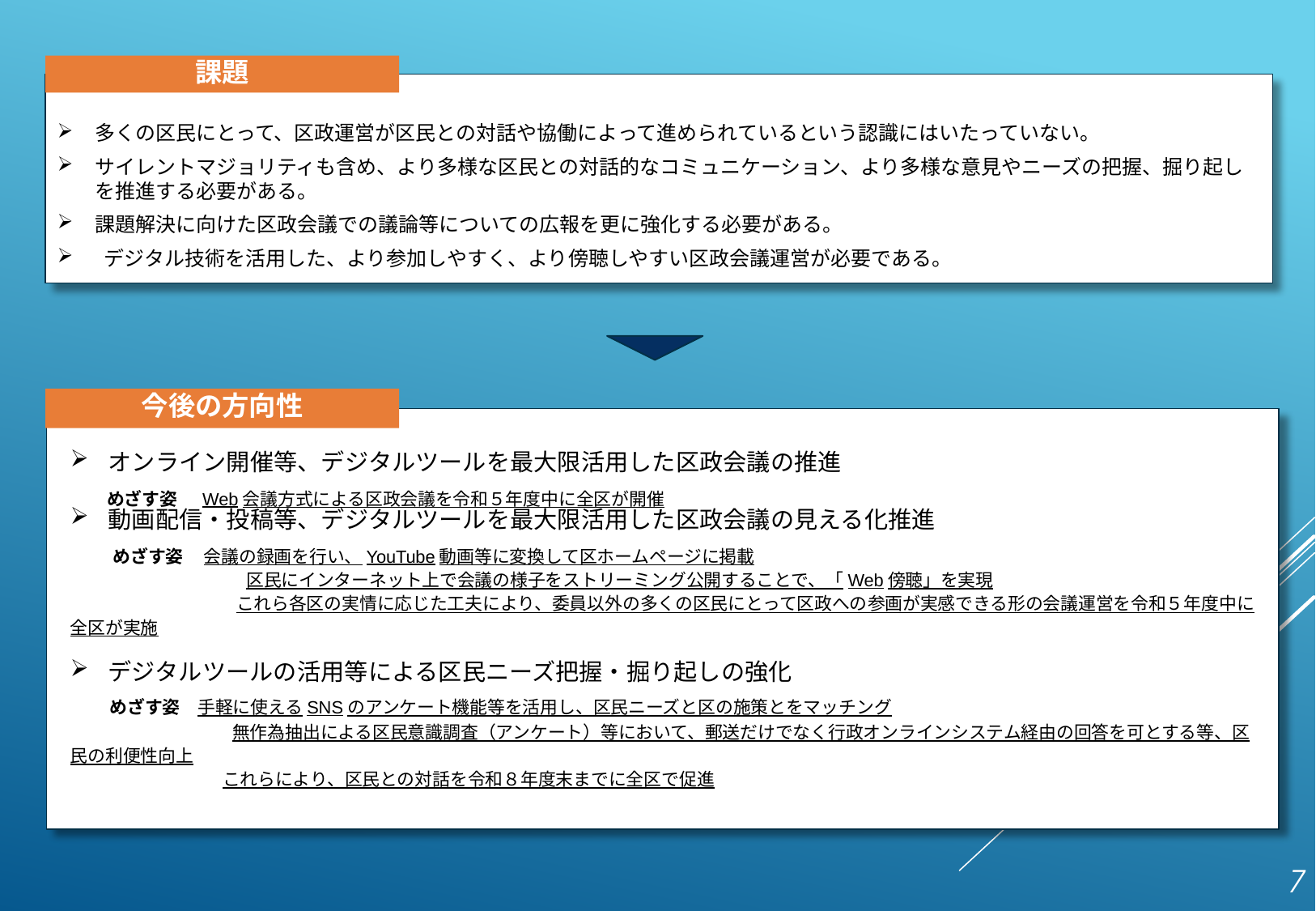

課題

多くの区民にとって、区政運営が区民との対話や協働によって進められているという認識にはいたっていない。
サイレントマジョリティも含め、より多様な区民との対話的なコミュニケーション、より多様な意見やニーズの把握、掘り起しを推進する必要がある。
課題解決に向けた区政会議での議論等についての広報を更に強化する必要がある。
 デジタル技術を活用した、より参加しやすく、より傍聴しやすい区政会議運営が必要である。

今後の方向性

オンライン開催等、デジタルツールを最大限活用した区政会議の推進
　     めざす姿　Web会議方式による区政会議を令和５年度中に全区が開催
動画配信・投稿等、デジタルツールを最大限活用した区政会議の見える化推進
 　   めざす姿　会議の録画を行い、YouTube動画等に変換して区ホームページに掲載
　　　　　　　　　　区民にインターネット上で会議の様子をストリーミング公開することで、「Web傍聴」を実現
　　　　　　　　  　これら各区の実情に応じた工夫により、委員以外の多くの区民にとって区政への参画が実感できる形の会議運営を令和５年度中に全区が実施

デジタルツールの活用等による区民ニーズ把握・掘り起しの強化
　   めざす姿　手軽に使えるSNSのアンケート機能等を活用し、区民ニーズと区の施策とをマッチング
　　　　　　　　 　無作為抽出による区民意識調査（アンケート）等において、郵送だけでなく行政オンラインシステム経由の回答を可とする等、区民の利便性向上
　　　　　　  　 　これらにより、区民との対話を令和８年度末までに全区で促進
7